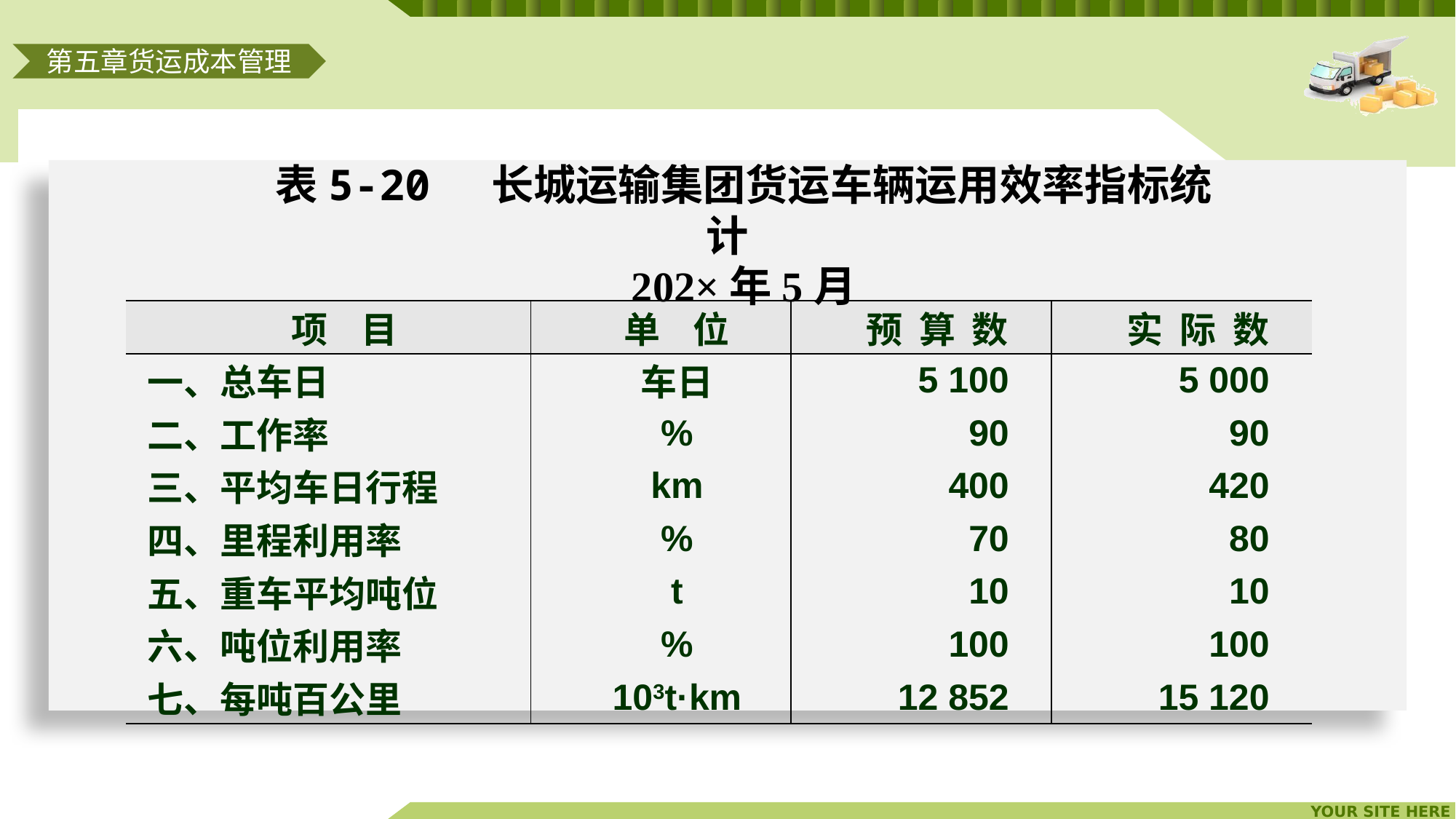

第五章货运成本管理
表5-20  长城运输集团货运车辆运用效率指标统计
202×年5月
| 项 目 | 单 位 | 预 算 数 | 实 际 数 |
| --- | --- | --- | --- |
| 一、总车日 | 车日 | 5 100 | 5 000 |
| 二、工作率 | % | 90 | 90 |
| 三、平均车日行程 | km | 400 | 420 |
| 四、里程利用率 | % | 70 | 80 |
| 五、重车平均吨位 | t | 10 | 10 |
| 六、吨位利用率 | % | 100 | 100 |
| 七、每吨百公里 | 103t·km | 12 852 | 15 120 |